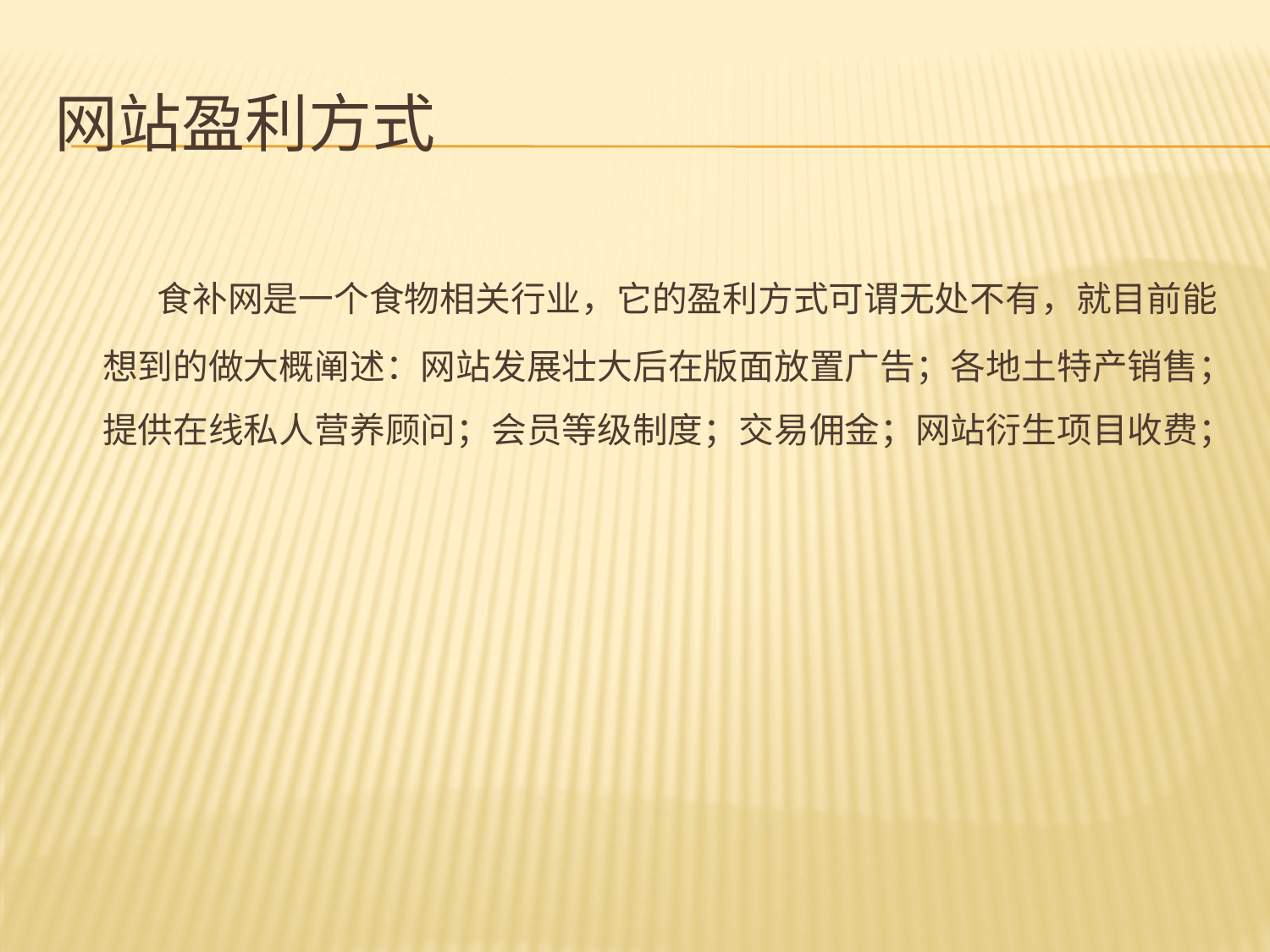

# 网站盈利方式
       食补网是一个食物相关行业，它的盈利方式可谓无处不有，就目前能想到的做大概阐述：网站发展壮大后在版面放置广告；各地土特产销售；提供在线私人营养顾问；会员等级制度；交易佣金；网站衍生项目收费；